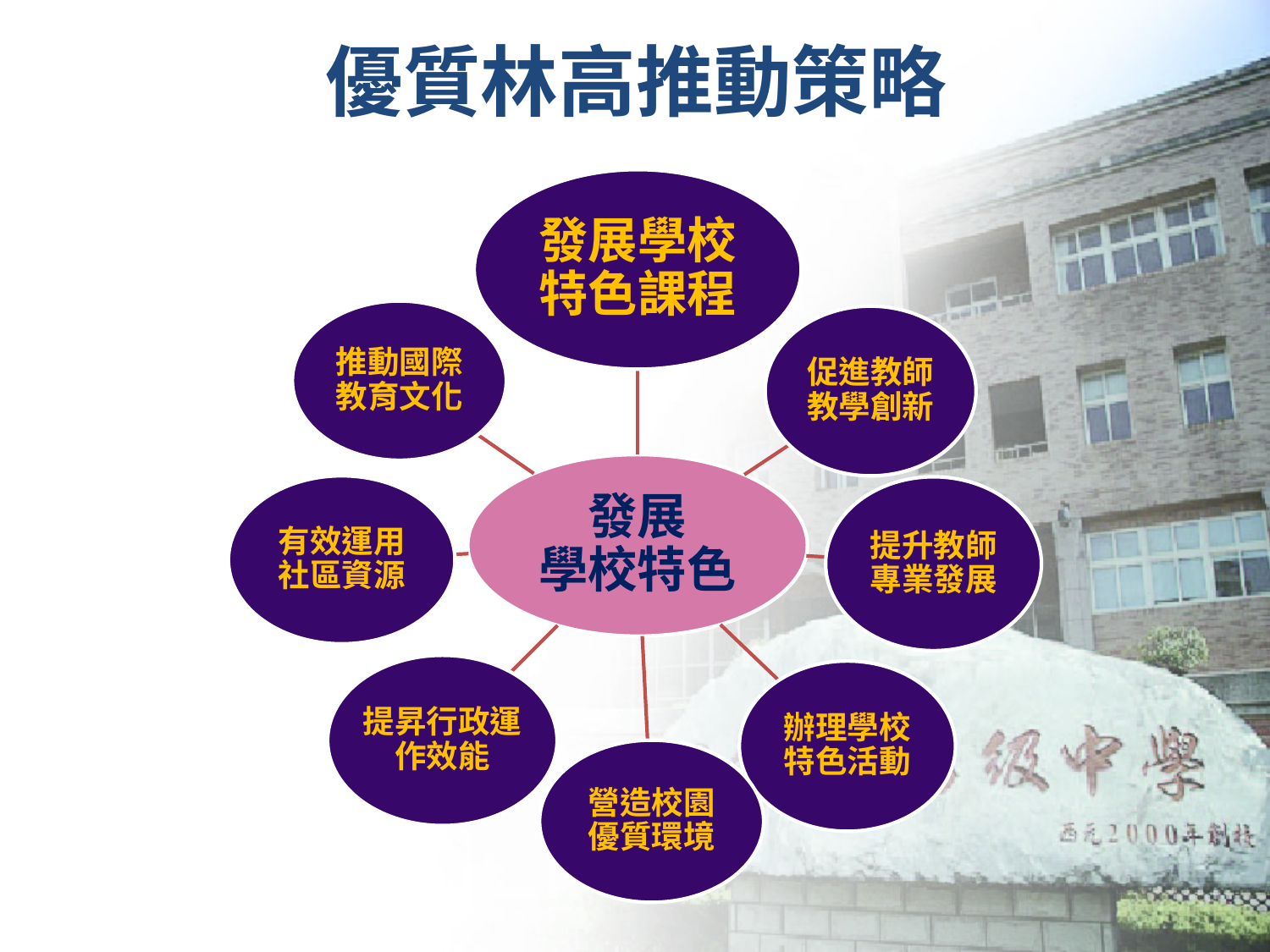

# 優質林高推動策略
發展
學校特色

發展學校特色課程

促進教師教學創新

提升教師專業發展

辦理學校特色活動

營造校園優質環境

提昇行政運作效能

有效運用社區資源

推動國際教育文化